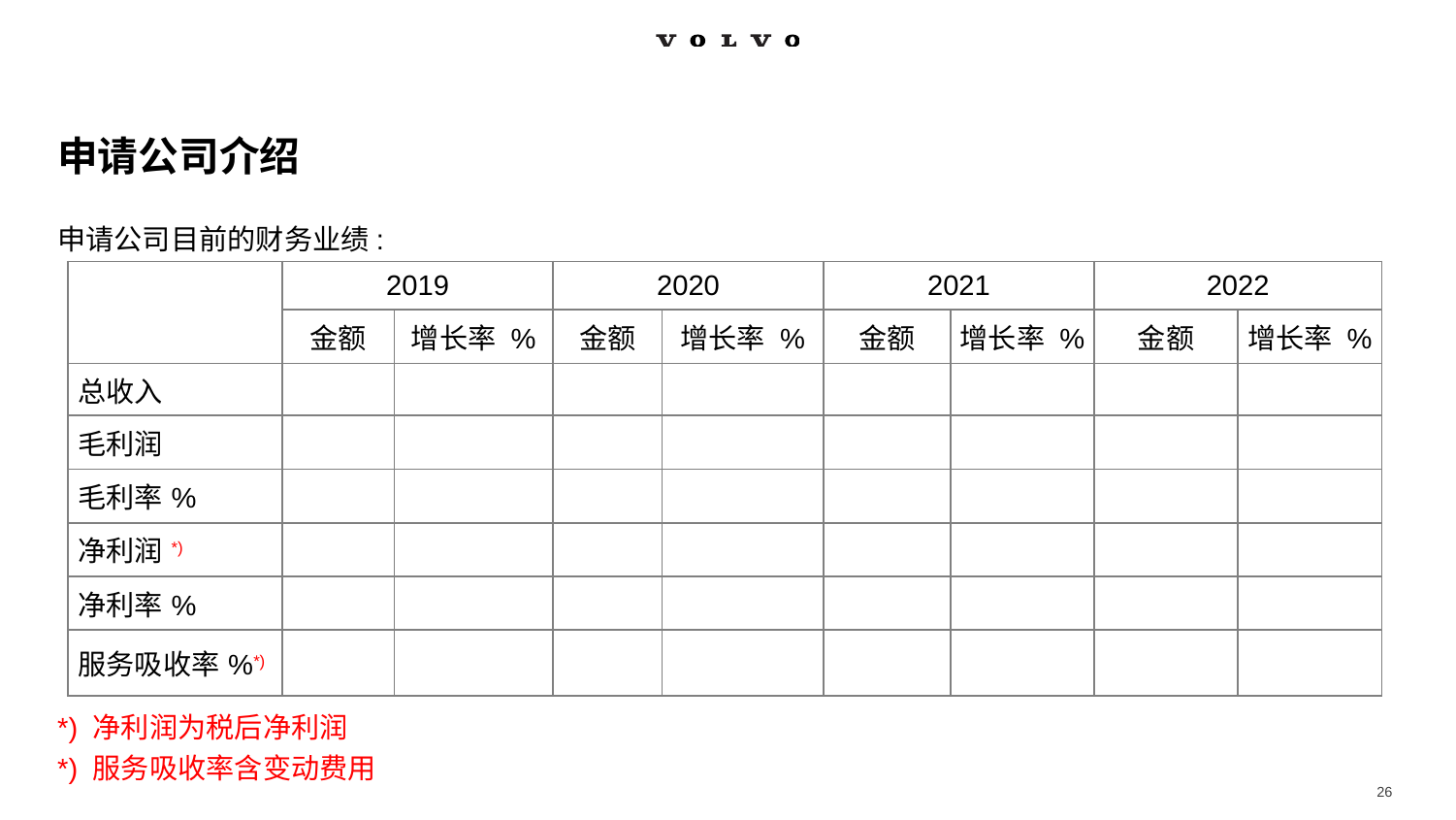

# 申请公司介绍
单位: 万元
申请公司目前的财务业绩:

*) 净利润为税后净利润
*) 服务吸收率含变动费用
|  | 2019 |  | 2020 |  | 2021 |  | 2022 |  |
| --- | --- | --- | --- | --- | --- | --- | --- | --- |
|  | 金额 | 增长率 % | 金额 | 增长率 % | 金额 | 增长率 % | 金额 | 增长率 % |
| 总收入 |  |  |  |  |  |  |  |  |
| 毛利润 |  |  |  |  |  |  |  |  |
| 毛利率% |  |  |  |  |  |  |  |  |
| 净利润\*) |  |  |  |  |  |  |  |  |
| 净利率% |  |  |  |  |  |  |  |  |
| 服务吸收率%\*) |  |  |  |  |  |  |  |  |
26